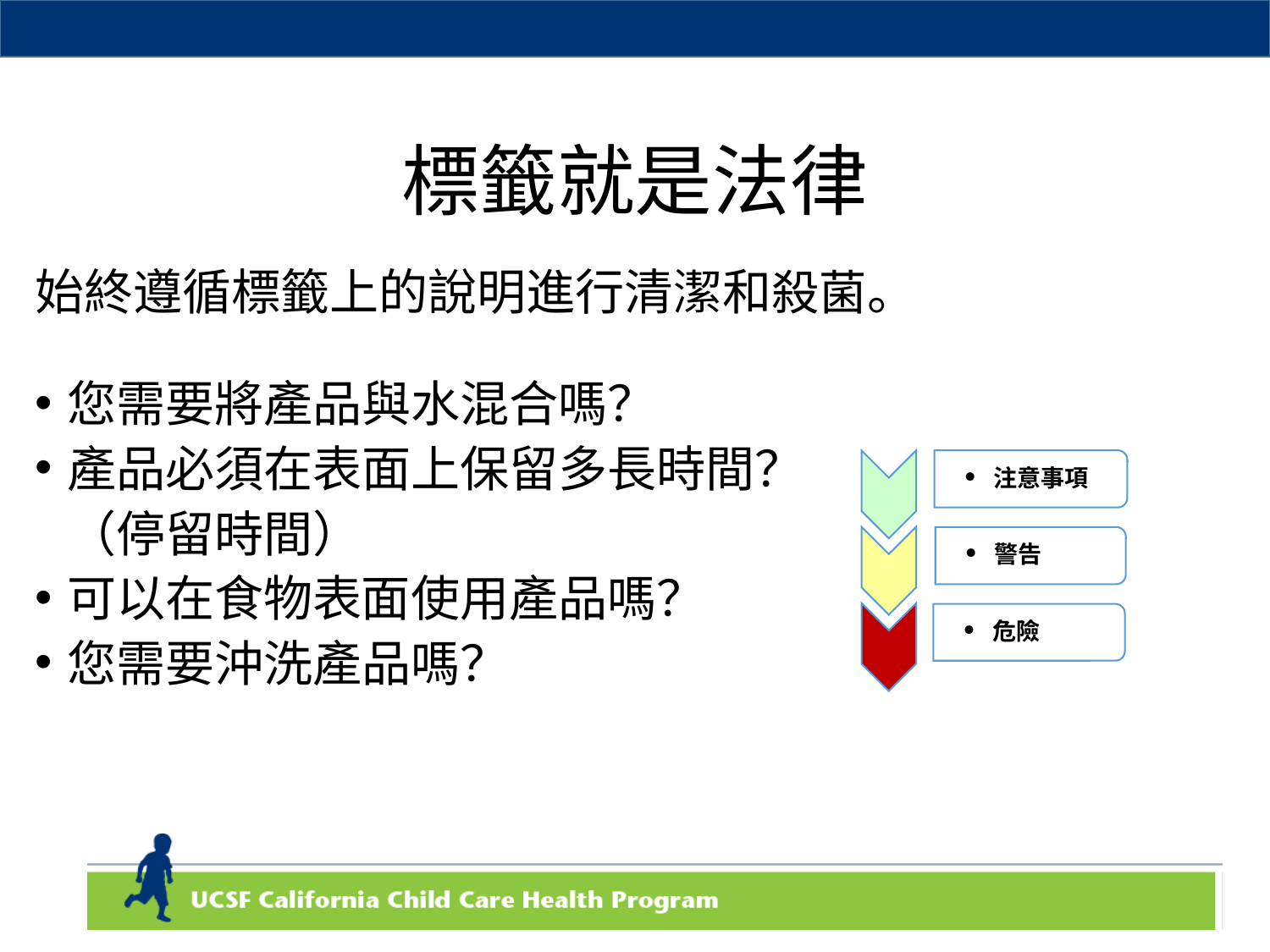

# 標籤就是法律
始終遵循標籤上的說明進行清潔和殺菌。

您需要將產品與水混合嗎？
產品必須在表面上保留多長時間？
（停留時間）
可以在食物表面使用產品嗎？
您需要沖洗產品嗎？

注意事項

警告

危險